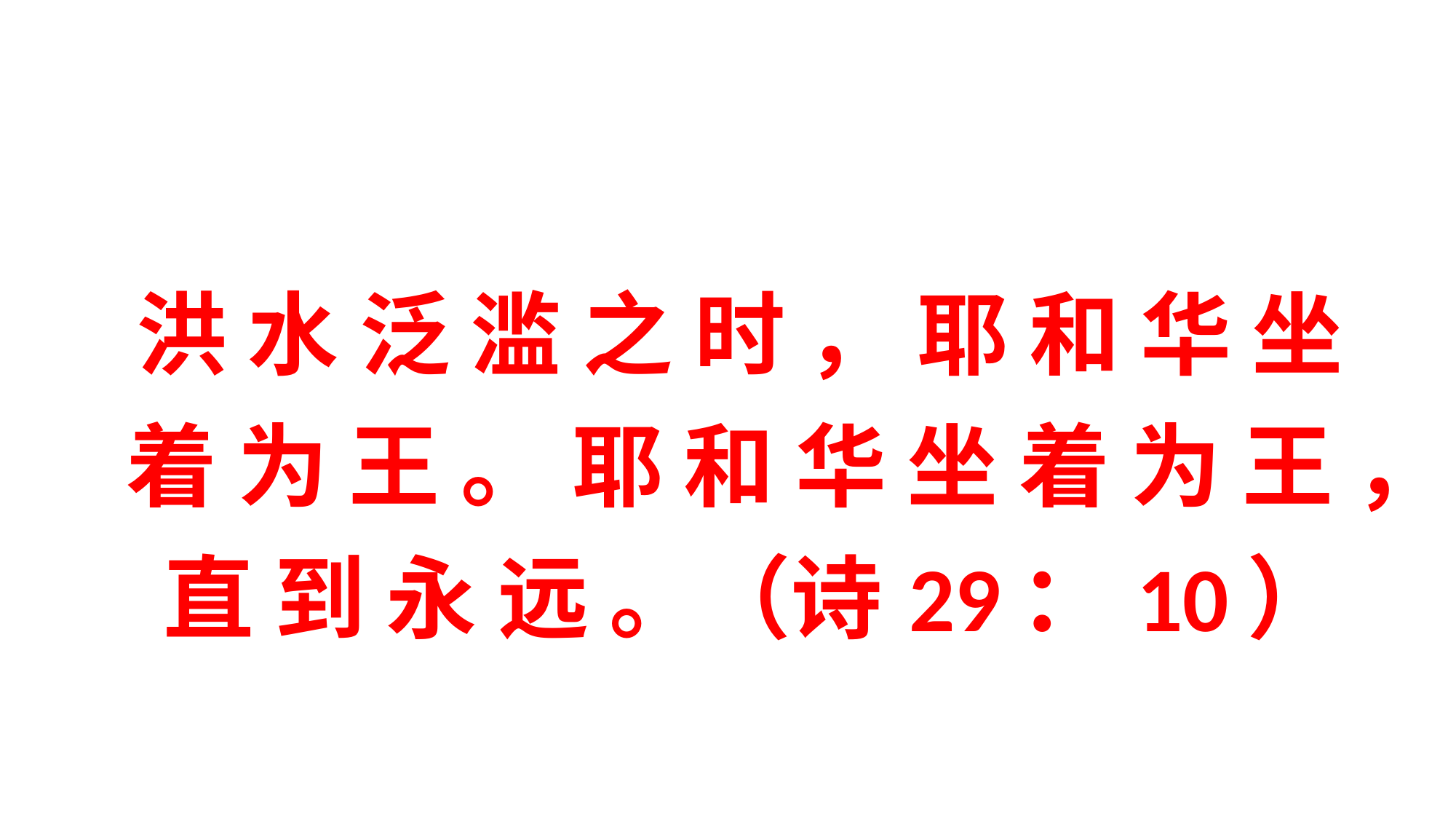

| 洪 水 泛 滥 之 时 ， 耶 和 华 坐 着 为 王 。 耶 和 华 坐 着 为 王 ， 直 到 永 远 。（诗29：10） |
| --- |